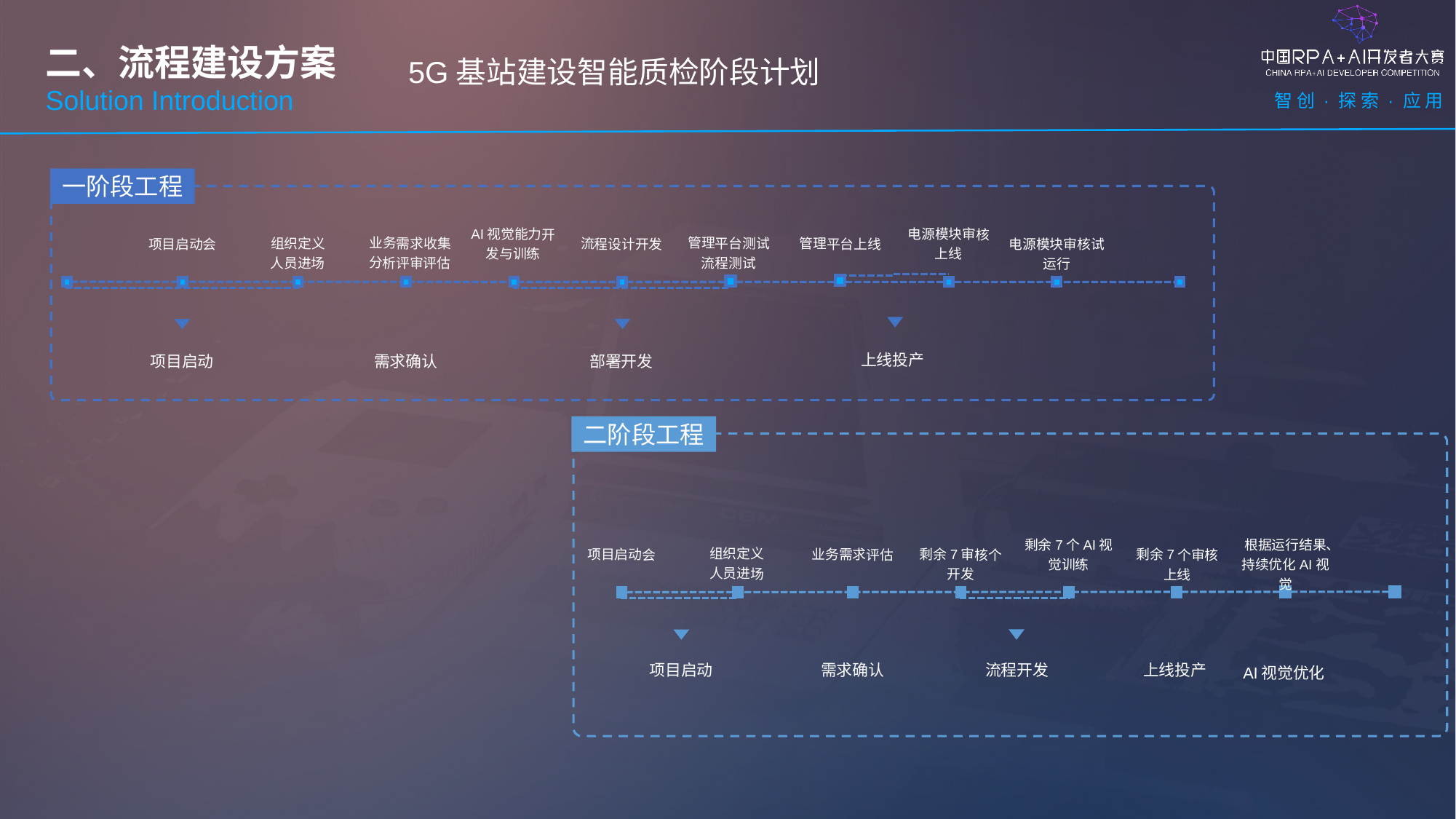

二、流程建设方案
Solution Introduction

5G基站建设智能质检阶段计划
一阶段工程

AI视觉能力开发与训练
电源模块审核上线
业务需求收集
分析评审评估
管理平台测试
流程测试
组织定义
人员进场
项目启动会
流程设计开发
管理平台上线
电源模块审核试运行

上线投产
项目启动
需求确认
部署开发
二阶段工程

剩余7个AI视觉训练
根据运行结果、持续优化AI视觉
组织定义
人员进场
项目启动会
剩余7审核个开发
业务需求评估
剩余7个审核上线

项目启动
需求确认
流程开发
上线投产
AI视觉优化